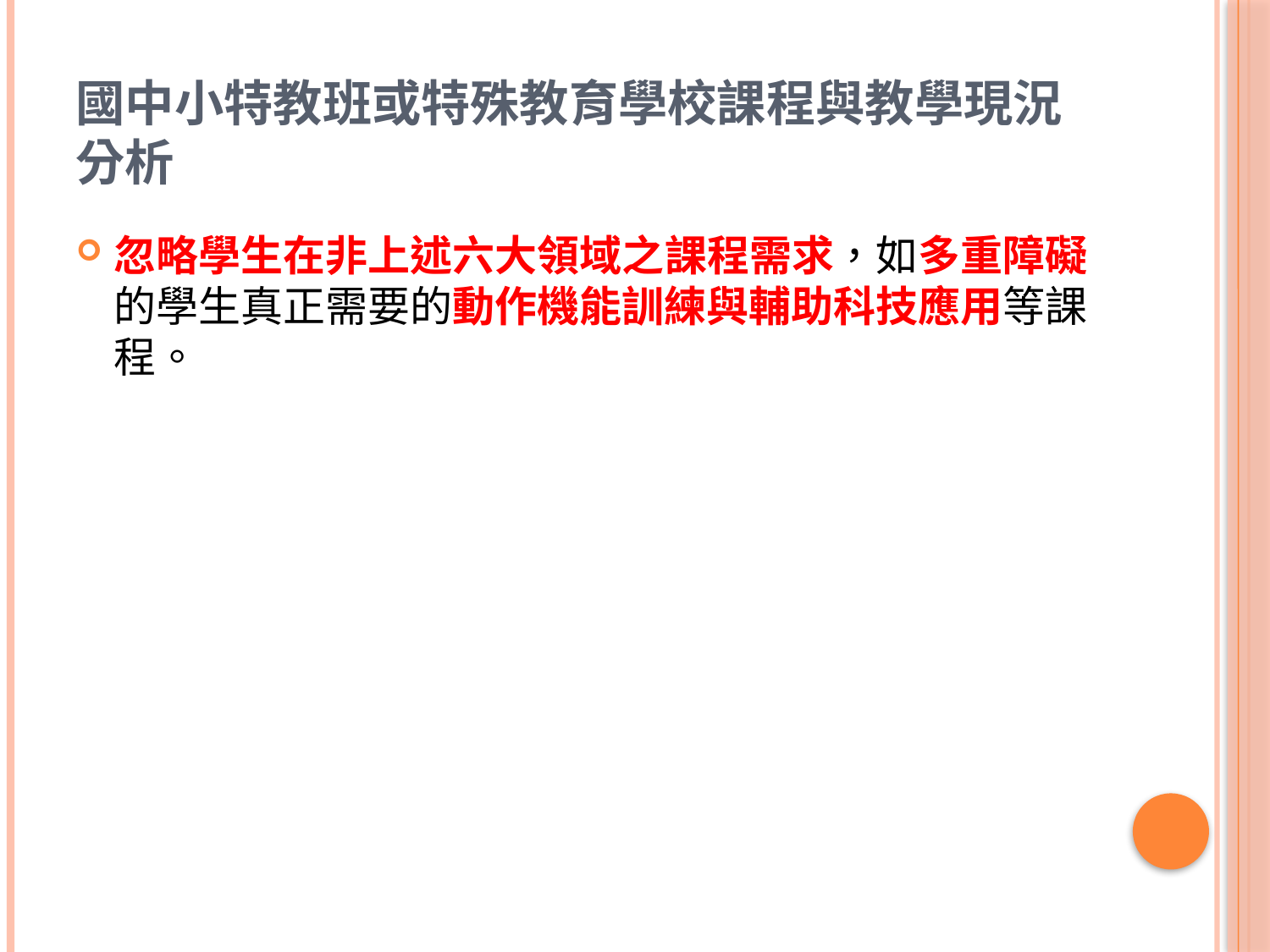

# 國中小特教班或特殊教育學校課程與教學現況分析
忽略學生在非上述六大領域之課程需求，如多重障礙的學生真正需要的動作機能訓練與輔助科技應用等課程。